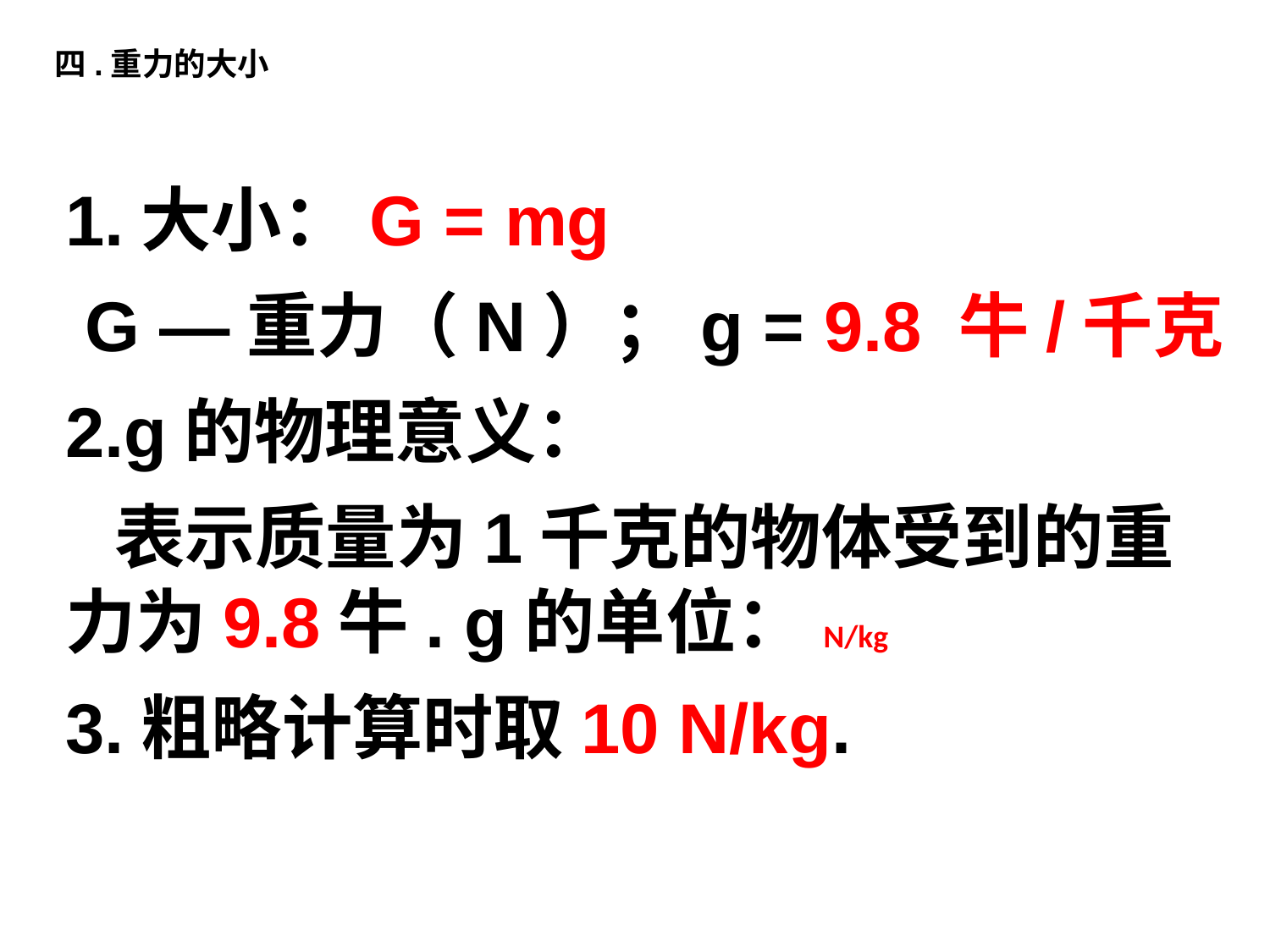

四.重力的大小
1.大小：G = mg
 G —重力（N）；g = 9.8 牛/千克
2.g的物理意义：
  表示质量为1千克的物体受到的重力为9.8牛. g的单位：N/kg
3.粗略计算时取10 N/kg.